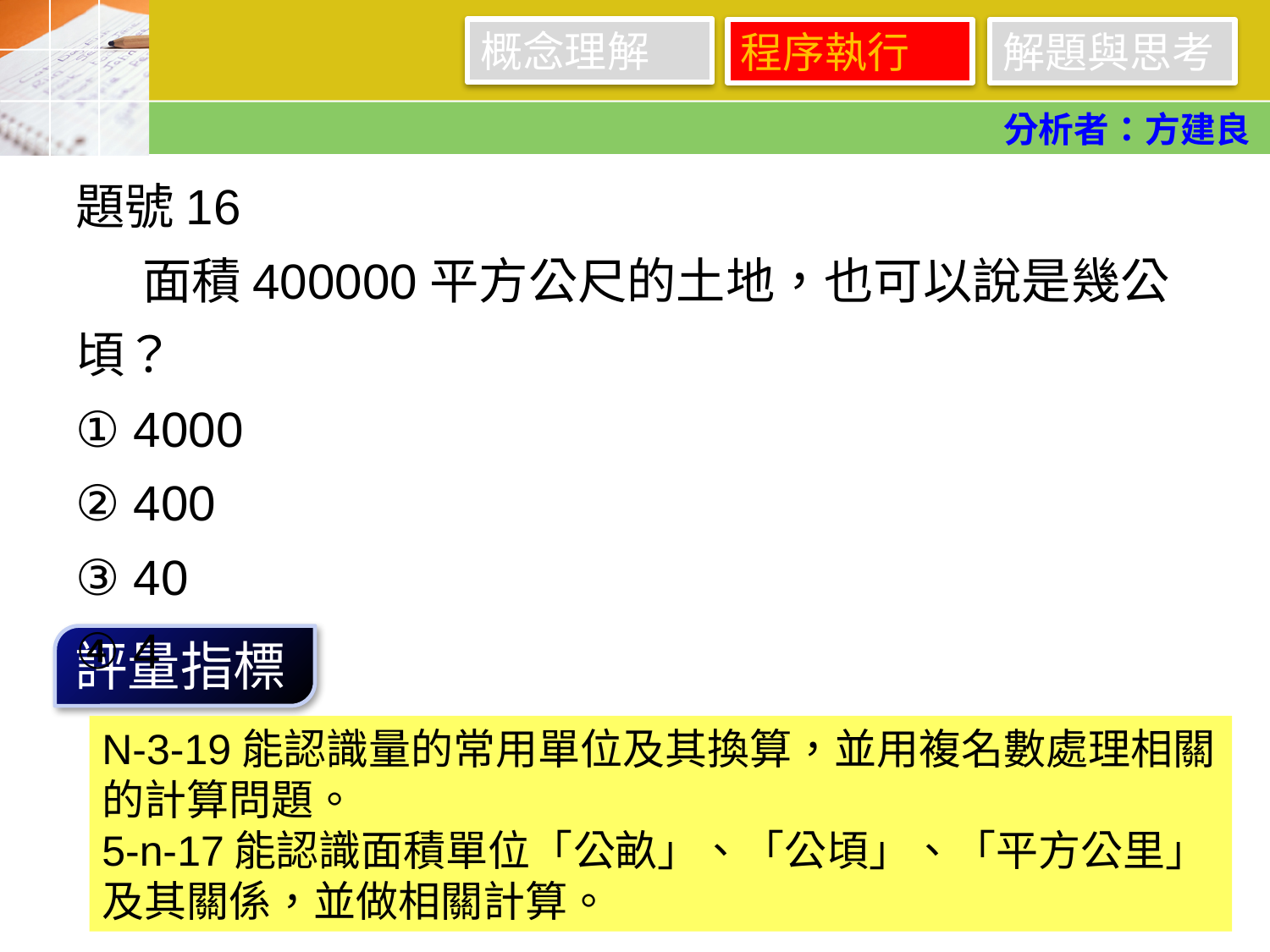

概念理解
程序執行
解題與思考
分析者：方建良
題號16
     面積400000平方公尺的土地，也可以說是幾公頃？
① 4000
② 400
③ 40
④ 4
評量指標
N-3-19能認識量的常用單位及其換算，並用複名數處理相關的計算問題。
5-n-17能認識面積單位「公畝」、「公頃」、「平方公里」及其關係，並做相關計算。